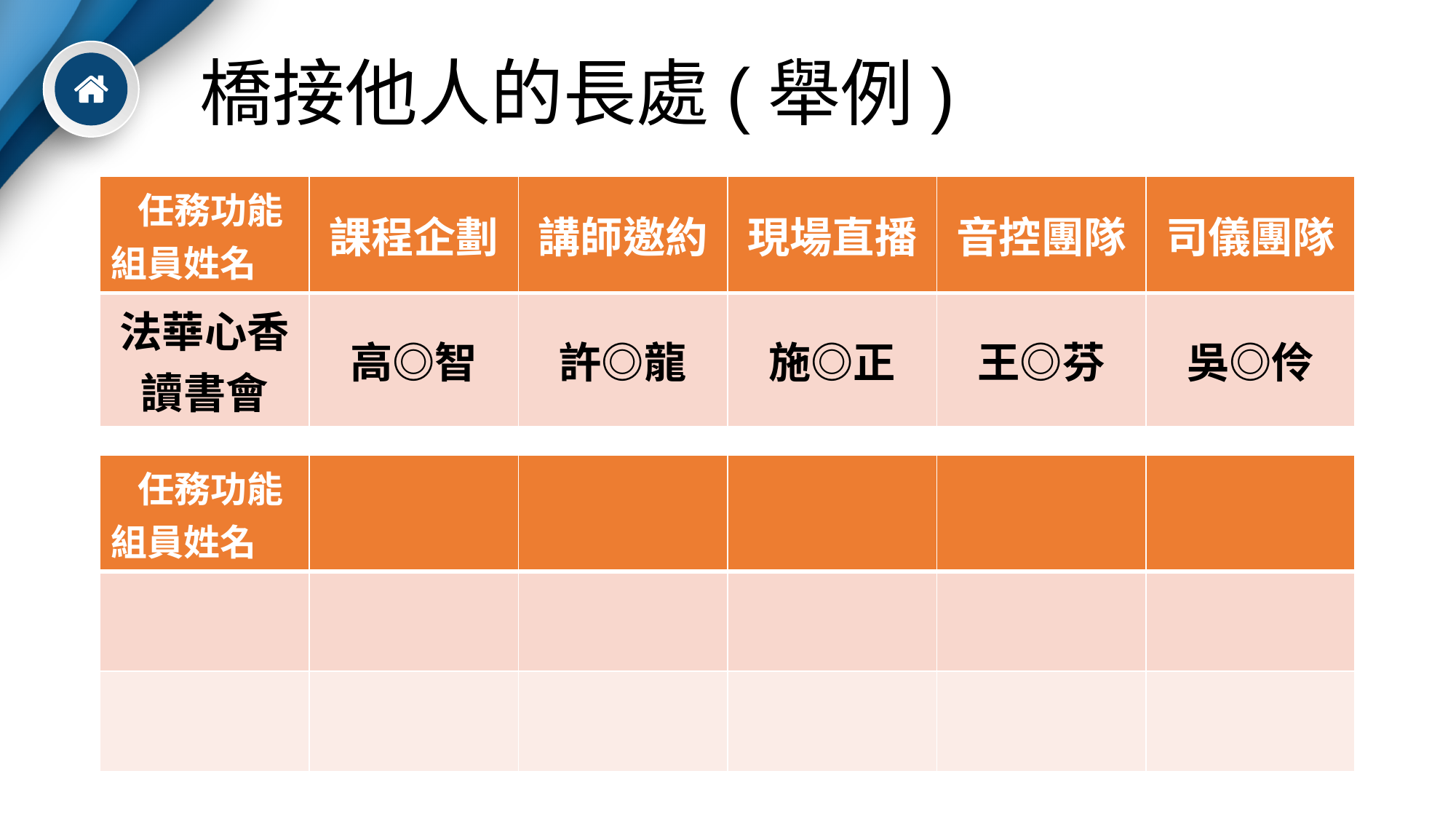

# 橋接他人的長處(舉例)
| 任務功能 組員姓名 | 課程企劃 | 講師邀約 | 現場直播 | 音控團隊 | 司儀團隊 |
| --- | --- | --- | --- | --- | --- |
| 法華心香讀書會 | 高◎智 | 許◎龍 | 施◎正 | 王◎芬 | 吳◎伶 |
| 任務功能 組員姓名 |  |  |  |  |  |
| --- | --- | --- | --- | --- | --- |
|  |  |  |  |  |  |
|  |  |  |  |  |  |